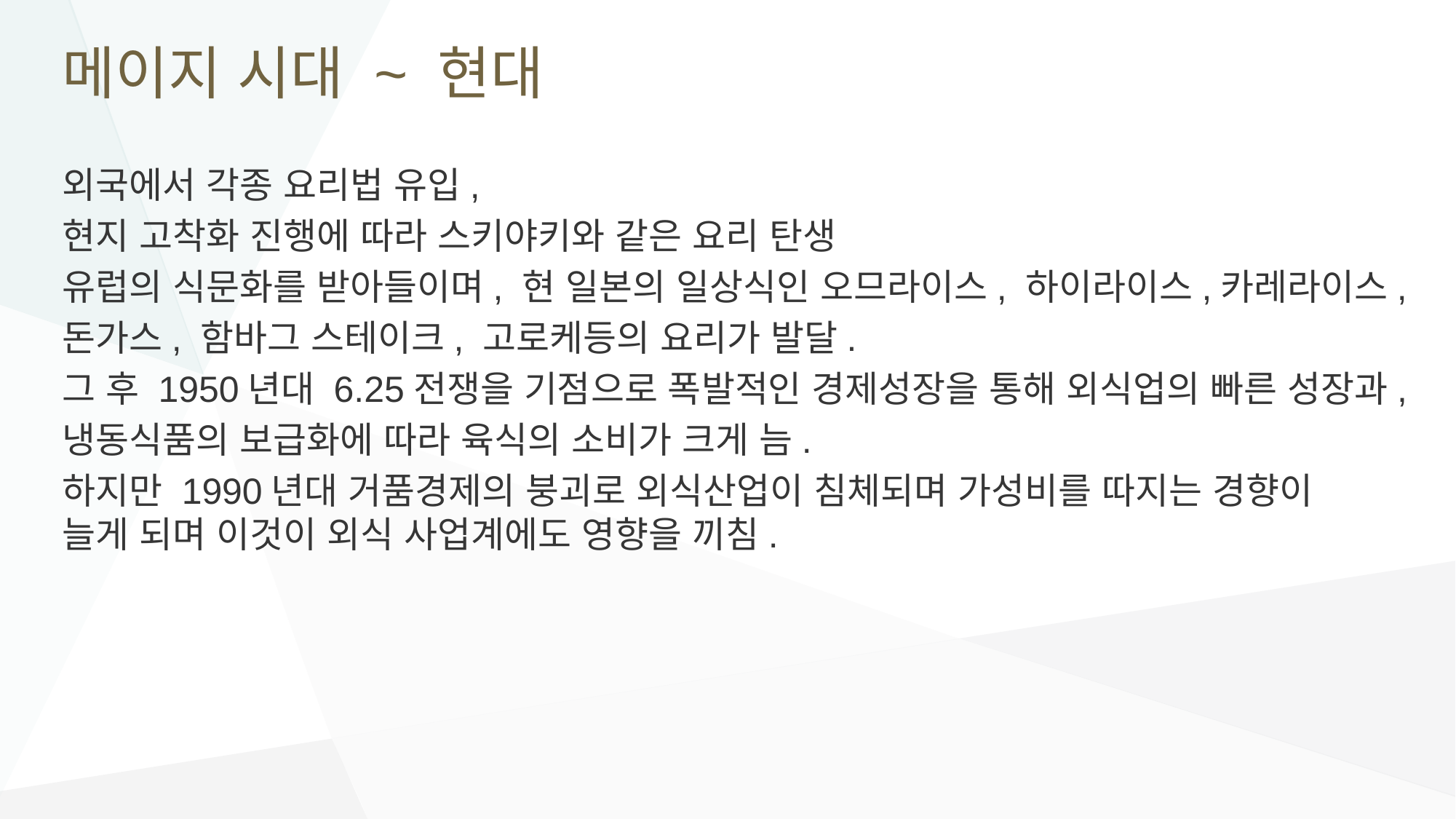

# 메이지 시대 ~ 현대
외국에서 각종 요리법 유입,
현지 고착화 진행에 따라 스키야키와 같은 요리 탄생
유럽의 식문화를 받아들이며, 현 일본의 일상식인 오므라이스, 하이라이스,카레라이스,
돈가스, 함바그 스테이크, 고로케등의 요리가 발달.
그 후 1950년대 6.25전쟁을 기점으로 폭발적인 경제성장을 통해 외식업의 빠른 성장과,
냉동식품의 보급화에 따라 육식의 소비가 크게 늠.
하지만 1990년대 거품경제의 붕괴로 외식산업이 침체되며 가성비를 따지는 경향이 늘게 되며 이것이 외식 사업계에도 영향을 끼침.